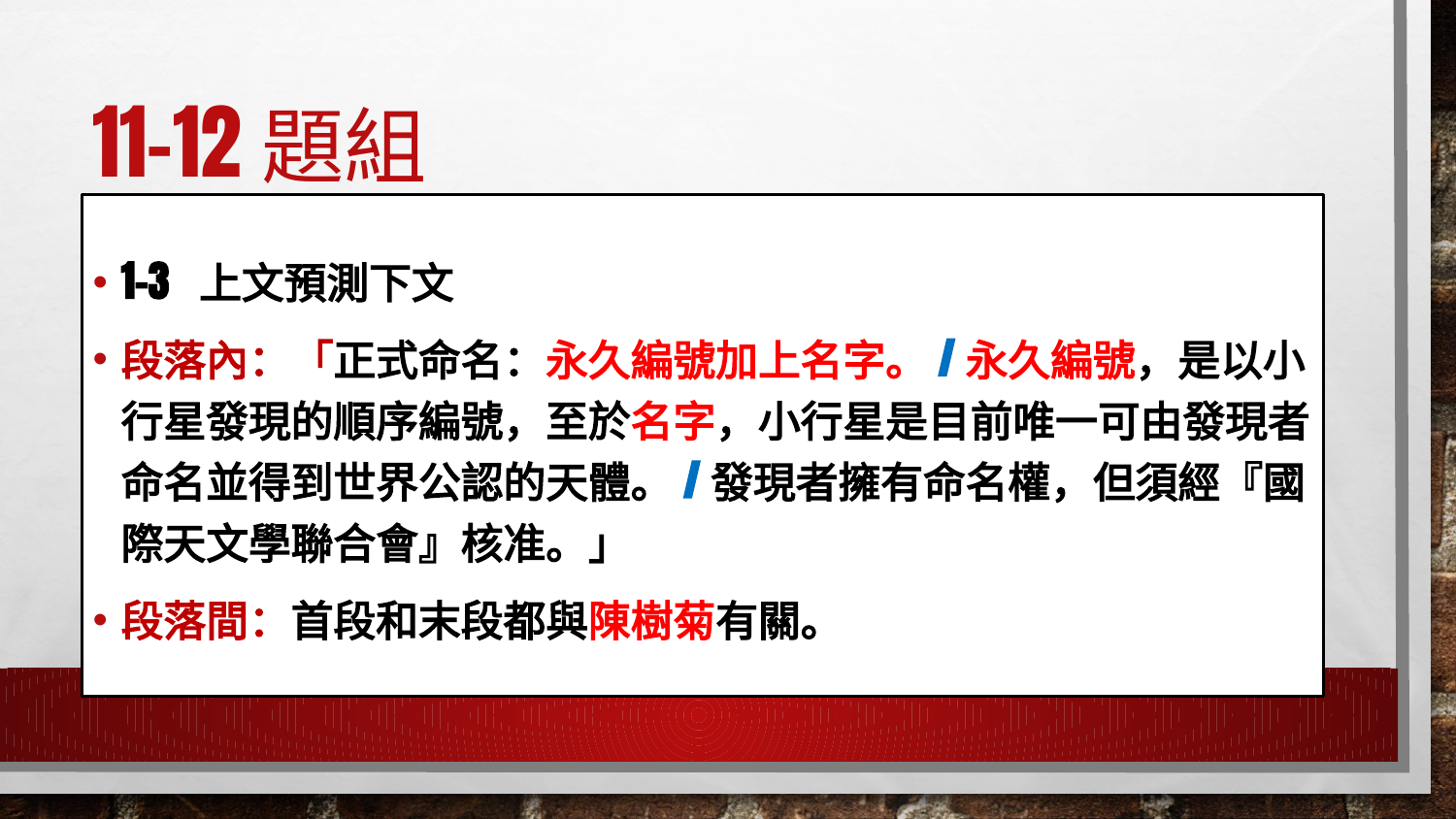

# 11-12題組
1-3  上文預測下文
段落內：「正式命名：永久編號加上名字。/永久編號，是以小行星發現的順序編號，至於名字，小行星是目前唯一可由發現者命名並得到世界公認的天體。/發現者擁有命名權，但須經『國際天文學聯合會』核准。」
段落間：首段和末段都與陳樹菊有關。